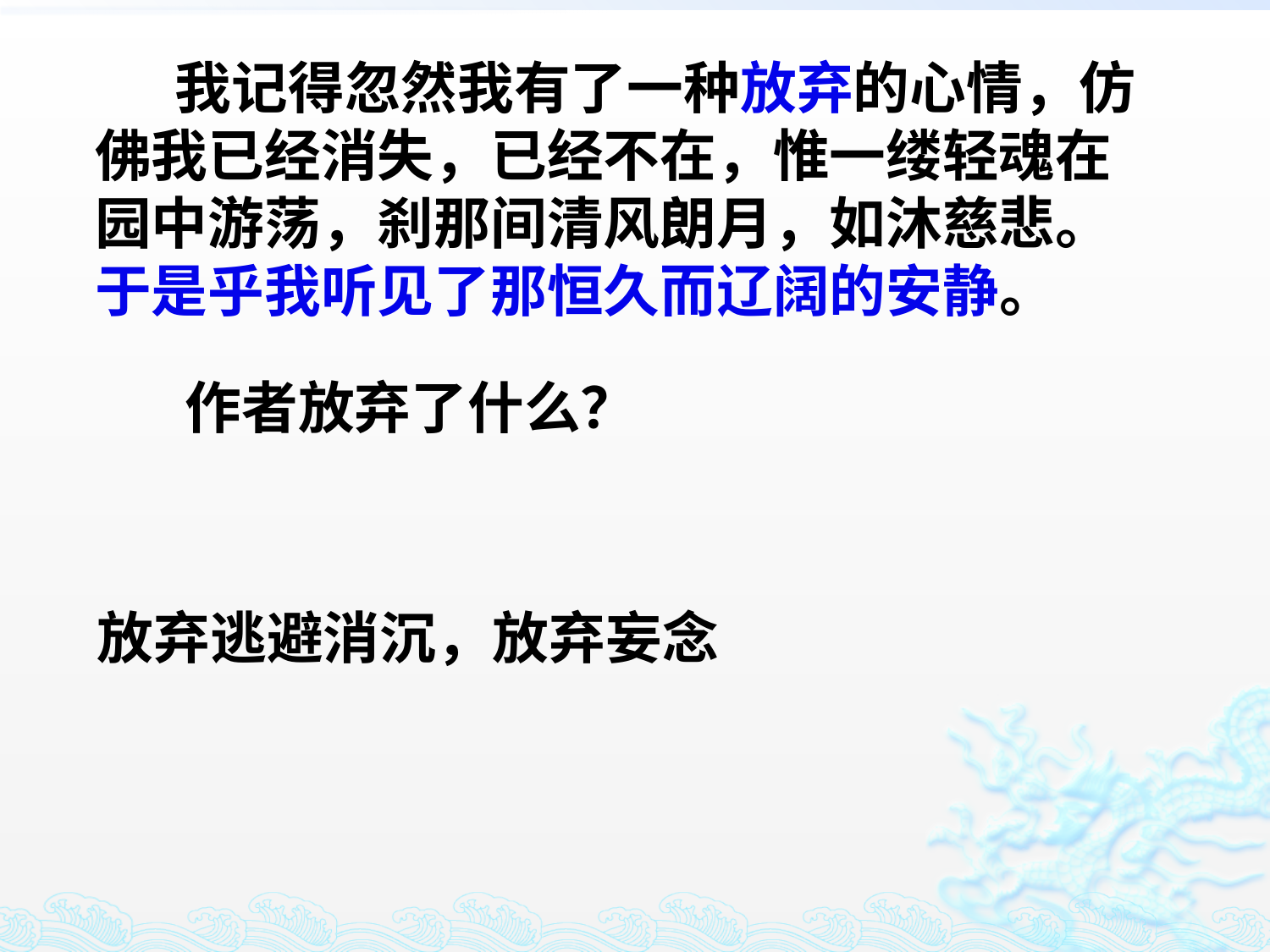

我记得忽然我有了一种放弃的心情，仿佛我已经消失，已经不在，惟一缕轻魂在园中游荡，刹那间清风朗月，如沐慈悲。于是乎我听见了那恒久而辽阔的安静。
         作者放弃了什么？
放弃逃避消沉，放弃妄念